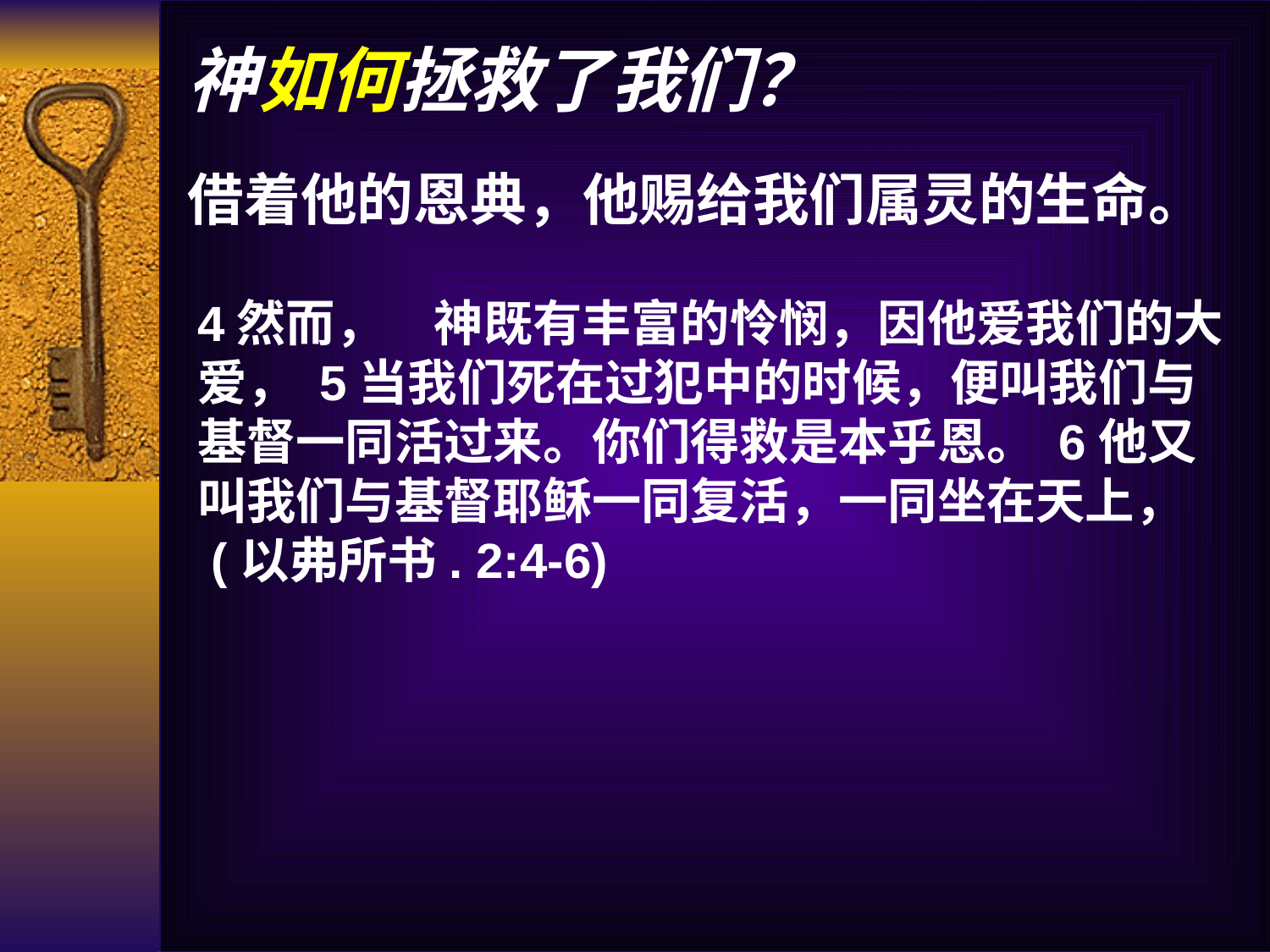

# 神如何拯救了我们？
借着他的恩典，他赐给我们属灵的生命。
4然而，　神既有丰富的怜悯，因他爱我们的大爱， 5当我们死在过犯中的时候，便叫我们与基督一同活过来。你们得救是本乎恩。 6他又叫我们与基督耶稣一同复活，一同坐在天上，
 (以弗所书. 2:4-6)